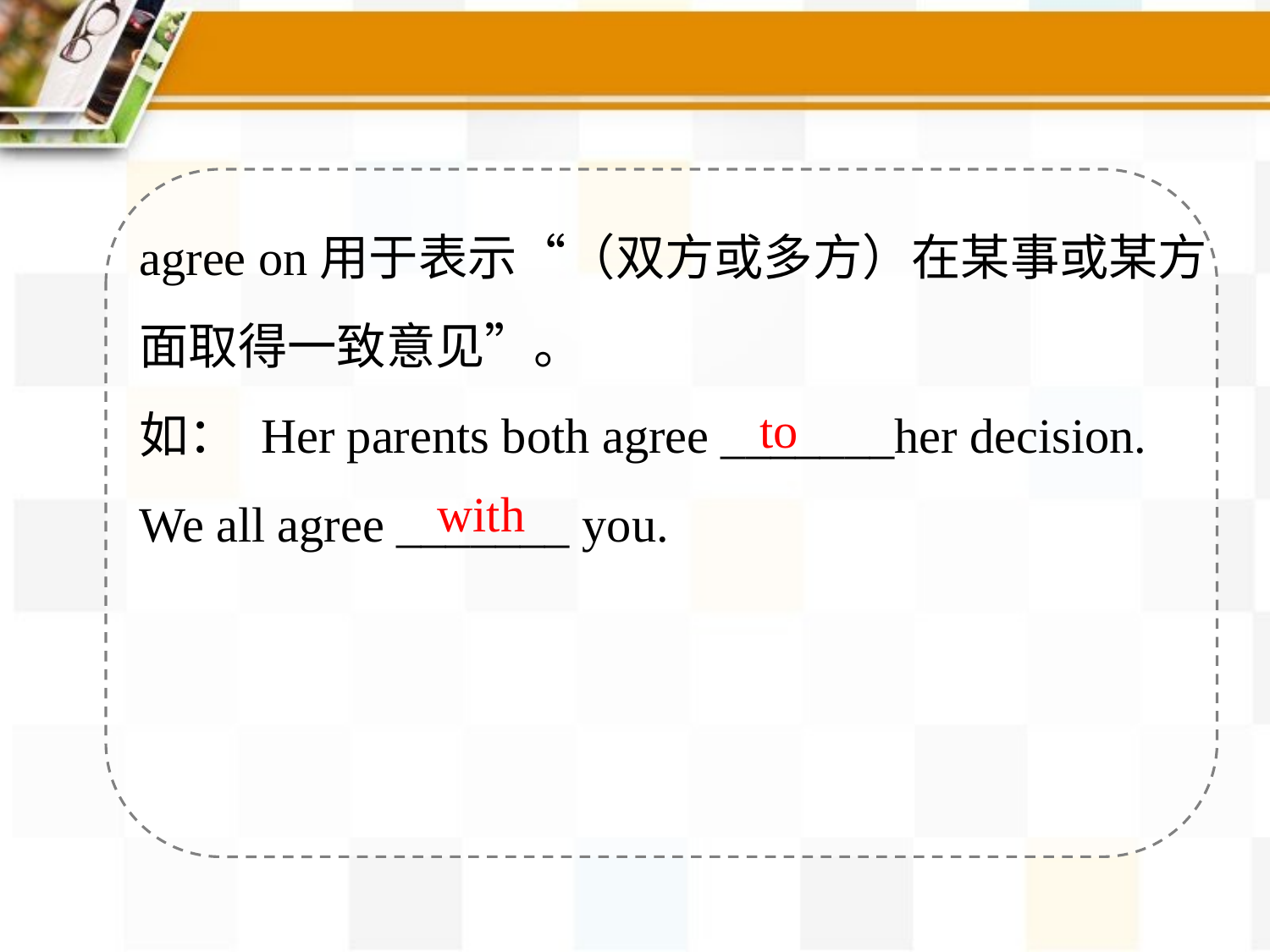

agree on用于表示“（双方或多方）在某事或某方面取得一致意见”。
如： Her parents both agree _______her decision.
We all agree _______ you.
to
 with